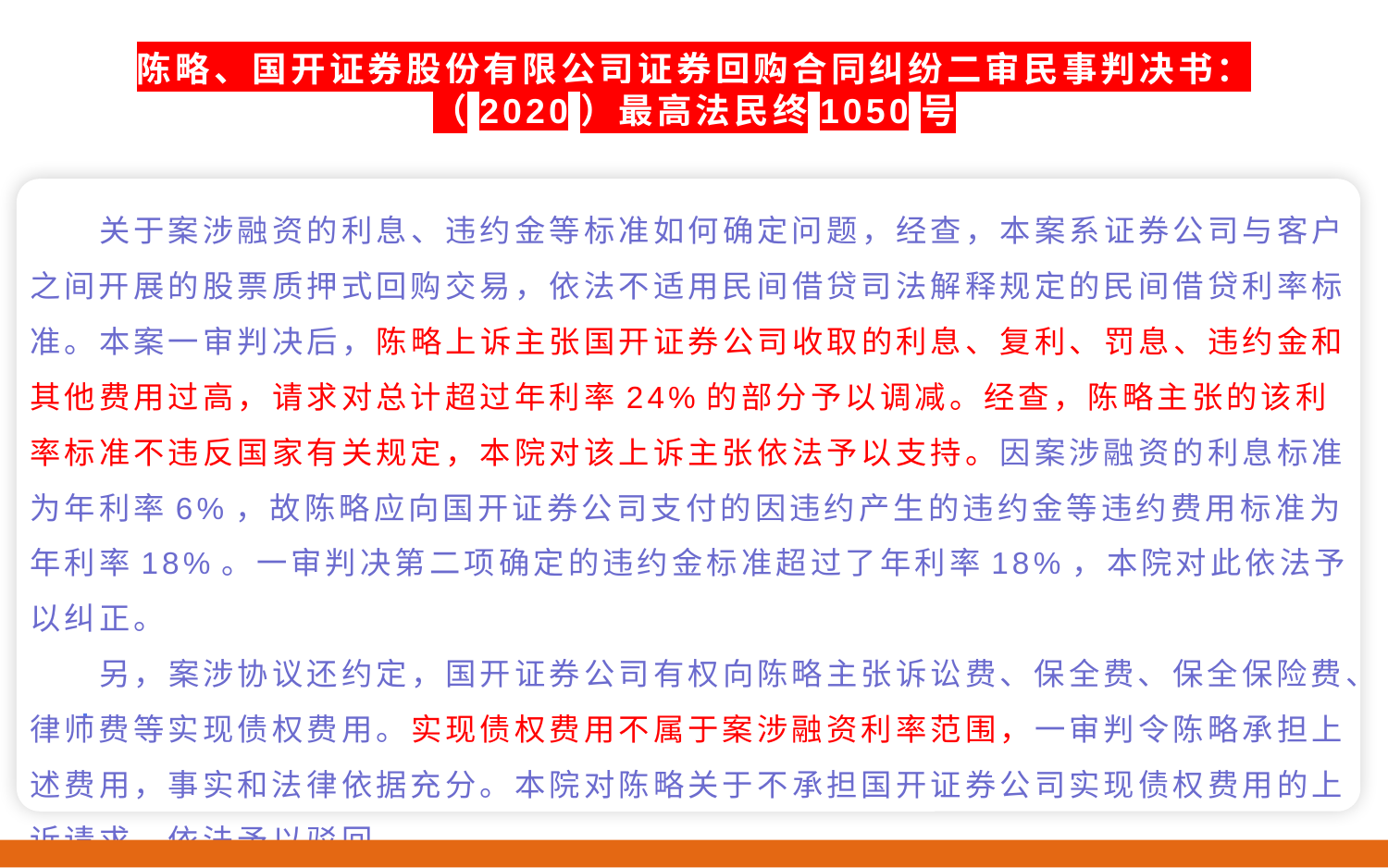

陈略、国开证券股份有限公司证券回购合同纠纷二审民事判决书：
（2020）最高法民终1050号

关于案涉融资的利息、违约金等标准如何确定问题，经查，本案系证券公司与客户之间开展的股票质押式回购交易，依法不适用民间借贷司法解释规定的民间借贷利率标准。本案一审判决后，陈略上诉主张国开证券公司收取的利息、复利、罚息、违约金和其他费用过高，请求对总计超过年利率24%的部分予以调减。经查，陈略主张的该利率标准不违反国家有关规定，本院对该上诉主张依法予以支持。因案涉融资的利息标准为年利率6%，故陈略应向国开证券公司支付的因违约产生的违约金等违约费用标准为年利率18%。一审判决第二项确定的违约金标准超过了年利率18%，本院对此依法予以纠正。
另，案涉协议还约定，国开证券公司有权向陈略主张诉讼费、保全费、保全保险费、律师费等实现债权费用。实现债权费用不属于案涉融资利率范围，一审判令陈略承担上述费用，事实和法律依据充分。本院对陈略关于不承担国开证券公司实现债权费用的上诉请求，依法予以驳回。